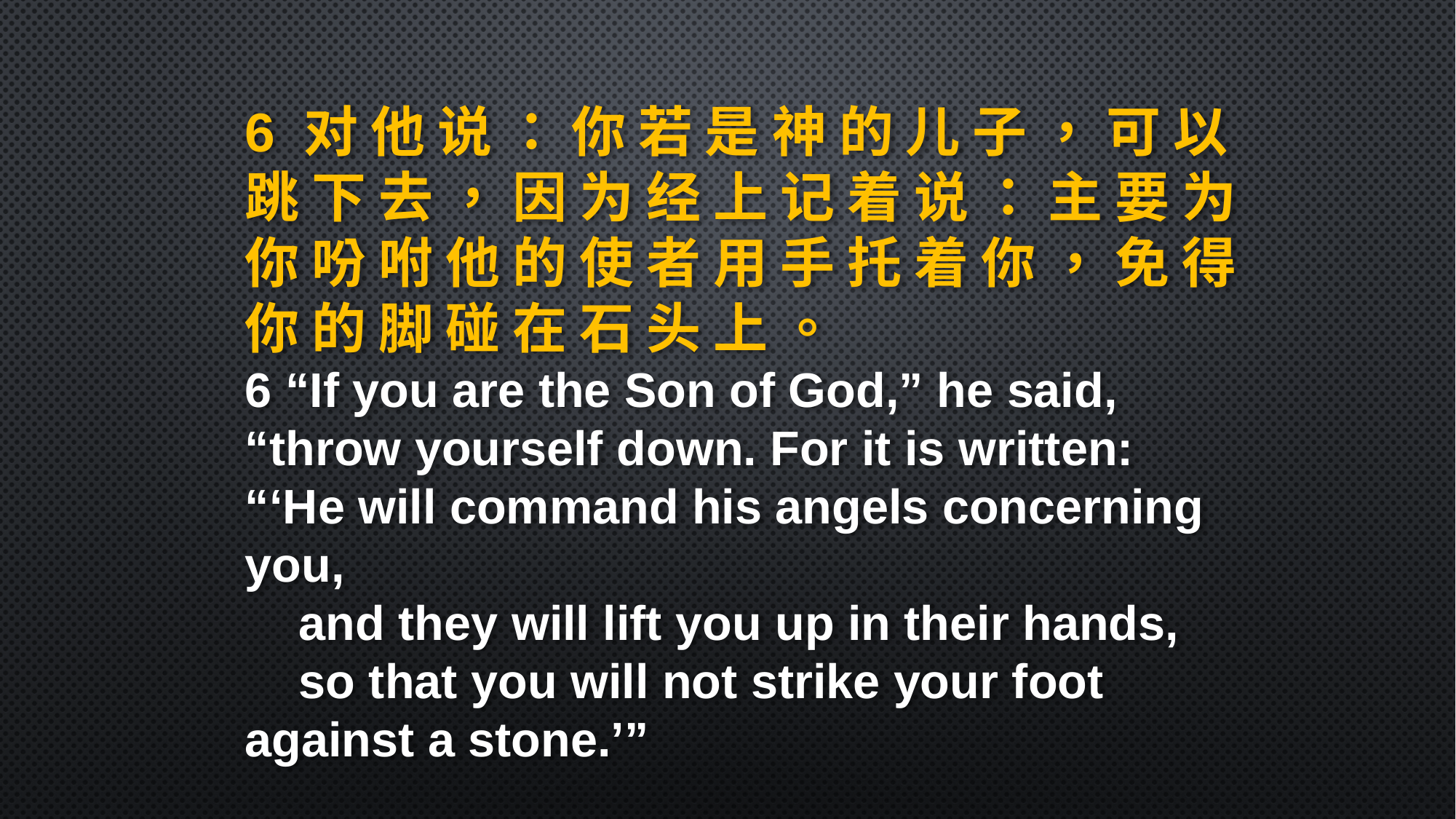

6 对 他 说 ： 你 若 是 神 的 儿 子 ， 可 以 跳 下 去 ， 因 为 经 上 记 着 说 ： 主 要 为 你 吩 咐 他 的 使 者 用 手 托 着 你 ， 免 得 你 的 脚 碰 在 石 头 上 。
6 “If you are the Son of God,” he said, “throw yourself down. For it is written:
“‘He will command his angels concerning you,
    and they will lift you up in their hands,
    so that you will not strike your foot against a stone.’”